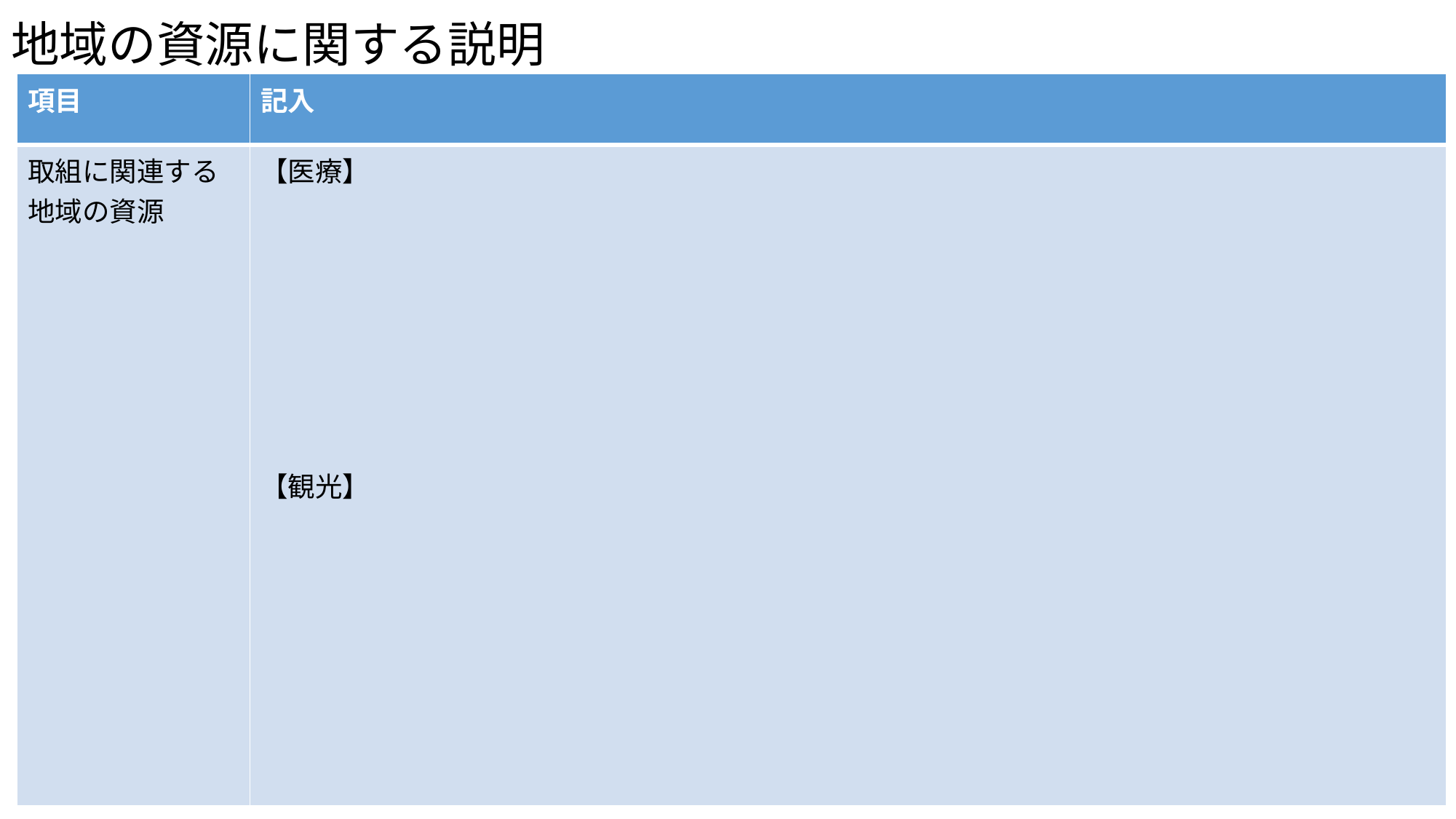

地域の資源に関する説明
| 項目 | 記入 |
| --- | --- |
| 取組に関連する地域の資源 | 【医療】 【観光】 |